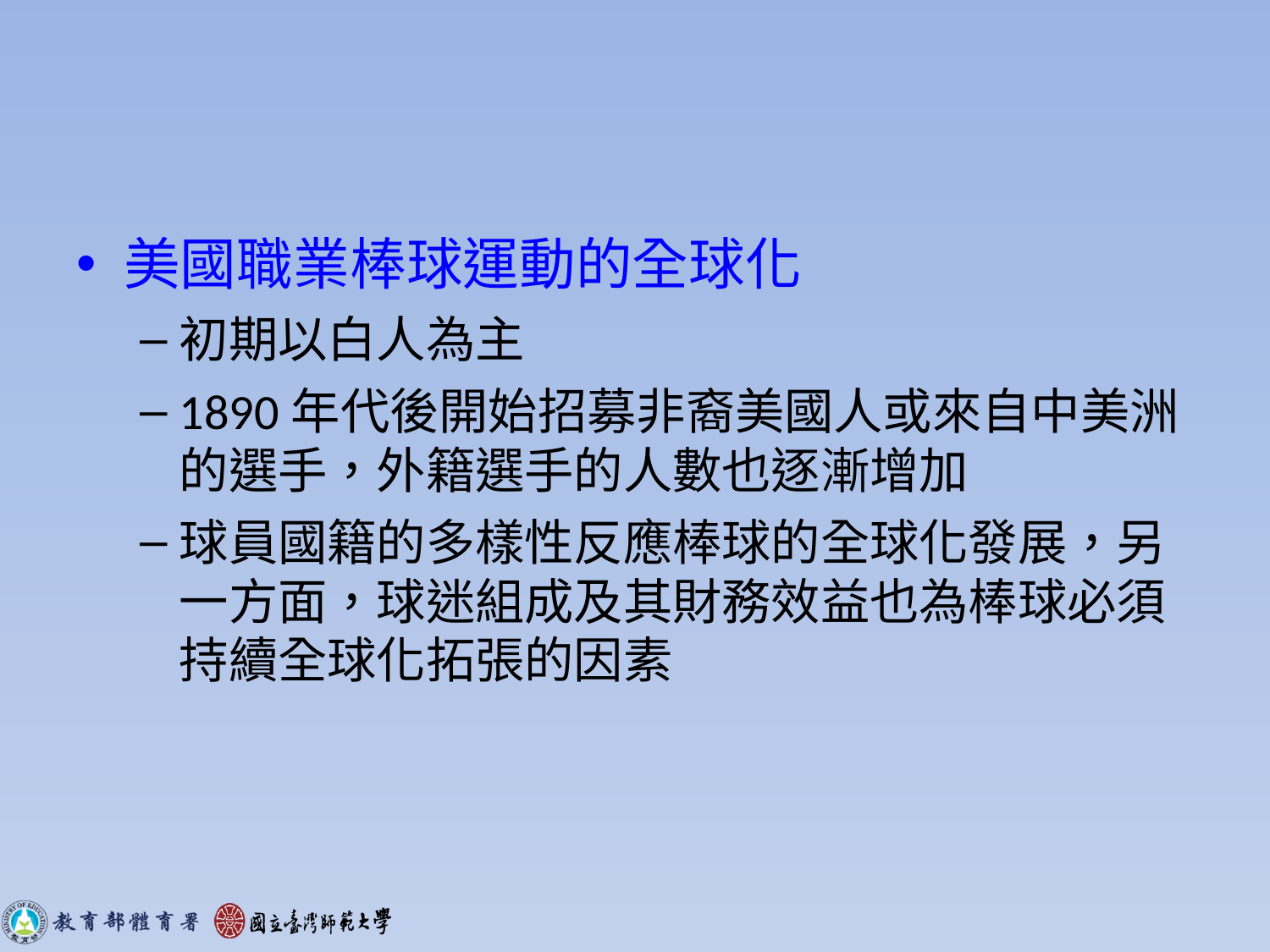

#
美國職業棒球運動的全球化
初期以白人為主
1890年代後開始招募非裔美國人或來自中美洲的選手，外籍選手的人數也逐漸增加
球員國籍的多樣性反應棒球的全球化發展，另一方面，球迷組成及其財務效益也為棒球必須持續全球化拓張的因素